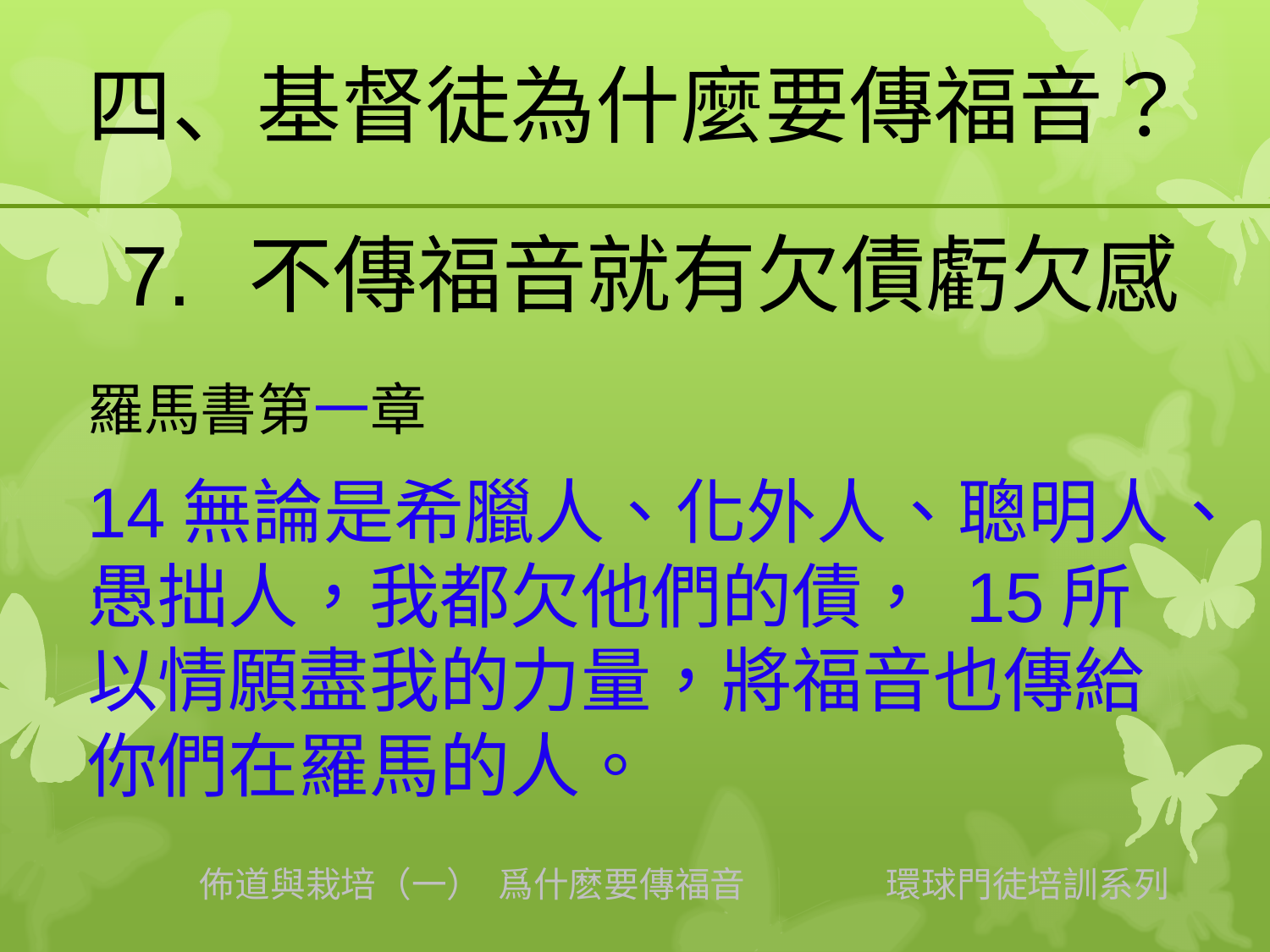

四、基督徒為什麼要傳福音？

不傳福音就有欠債虧欠感

羅馬書第一章

14無論是希臘人、化外人、聰明人、愚拙人，我都欠他們的債， 15所以情願盡我的力量，將福音也傳給你們在羅馬的人。